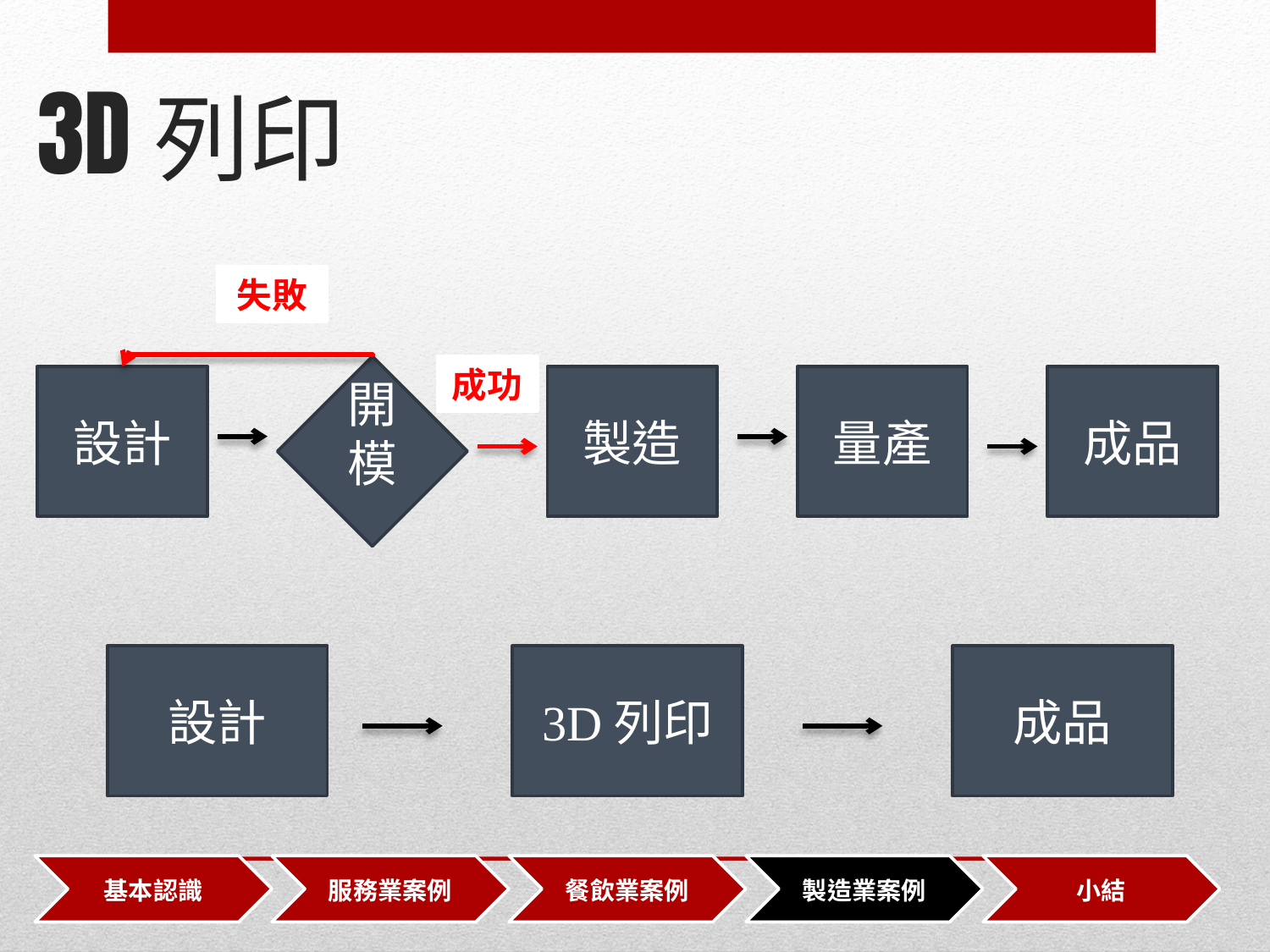

# 3D列印
失敗
開模

成功
設計
製造
量產
成品
設計
3D列印
成品
基本認識
服務業案例
餐飲業案例
製造業案例
小結